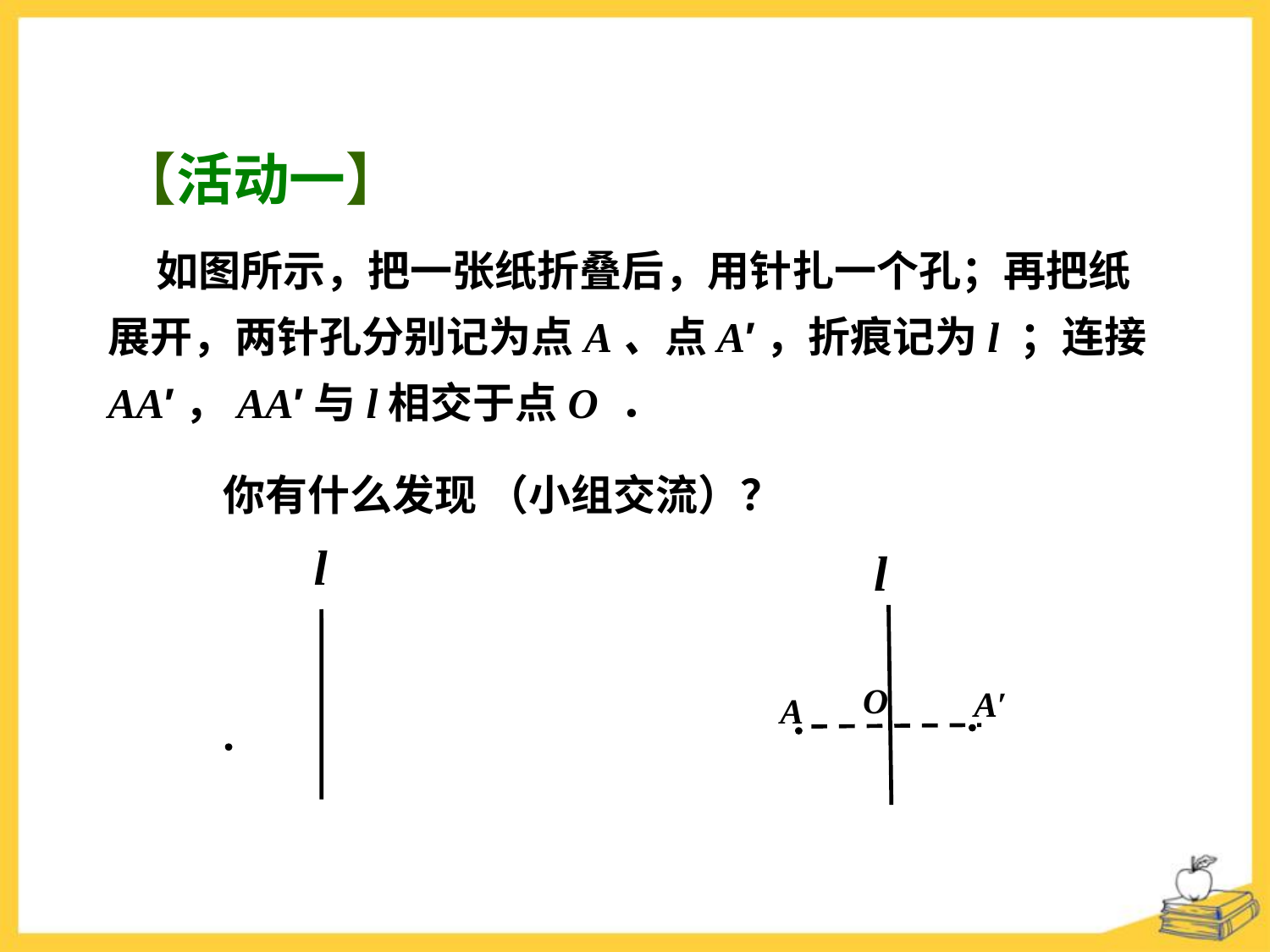

【活动一】
    如图所示，把一张纸折叠后，用针扎一个孔；再把纸展开，两针孔分别记为点A、点A′，折痕记为l ；连接AA′，AA′与l相交于点O ．
                 你有什么发现 （小组交流）？
l
l

O
A′
A
●
●

●